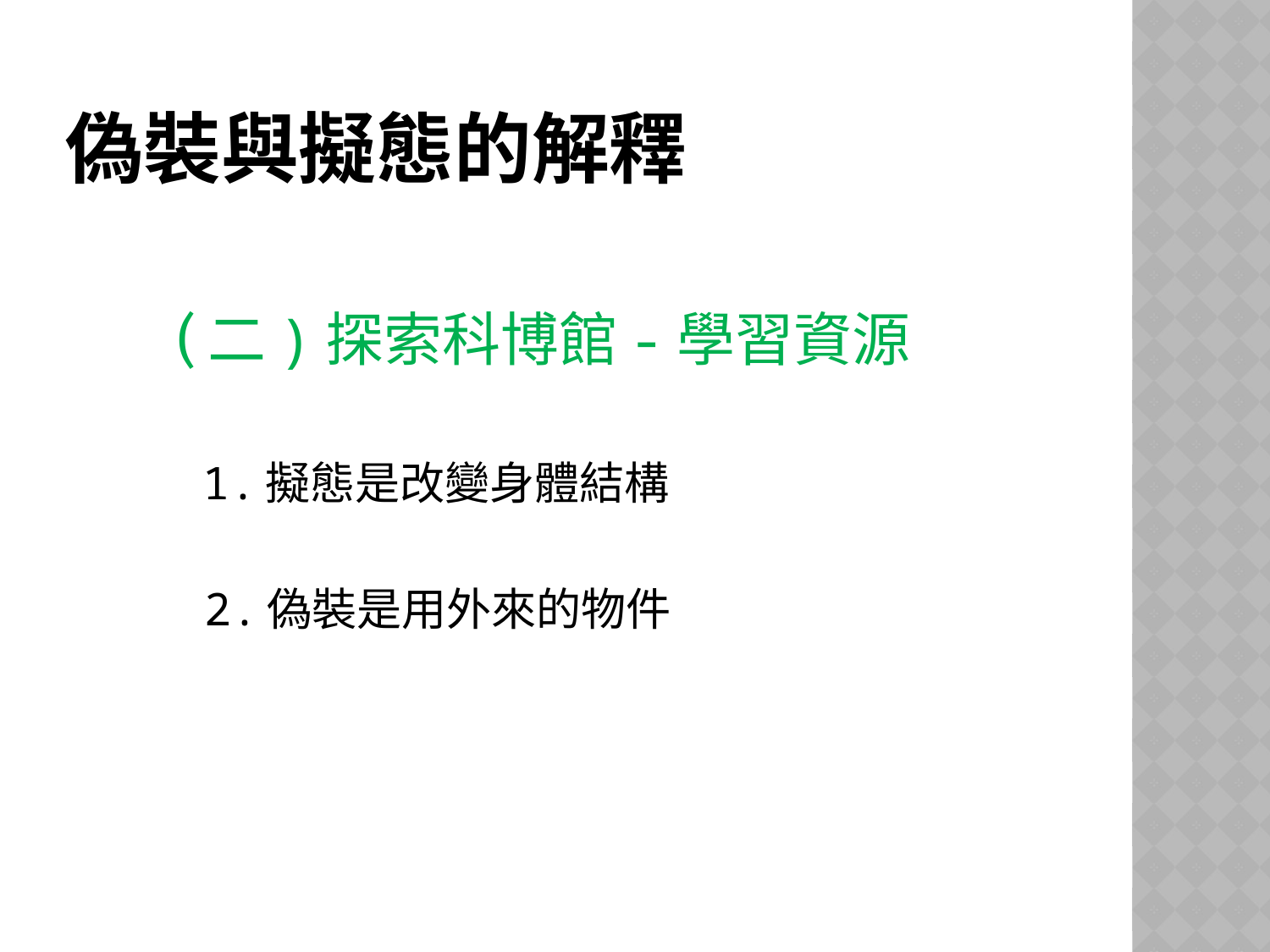

# 偽裝與擬態的解釋
(二)探索科博館-學習資源

 1.擬態是改變身體結構

 2.偽裝是用外來的物件